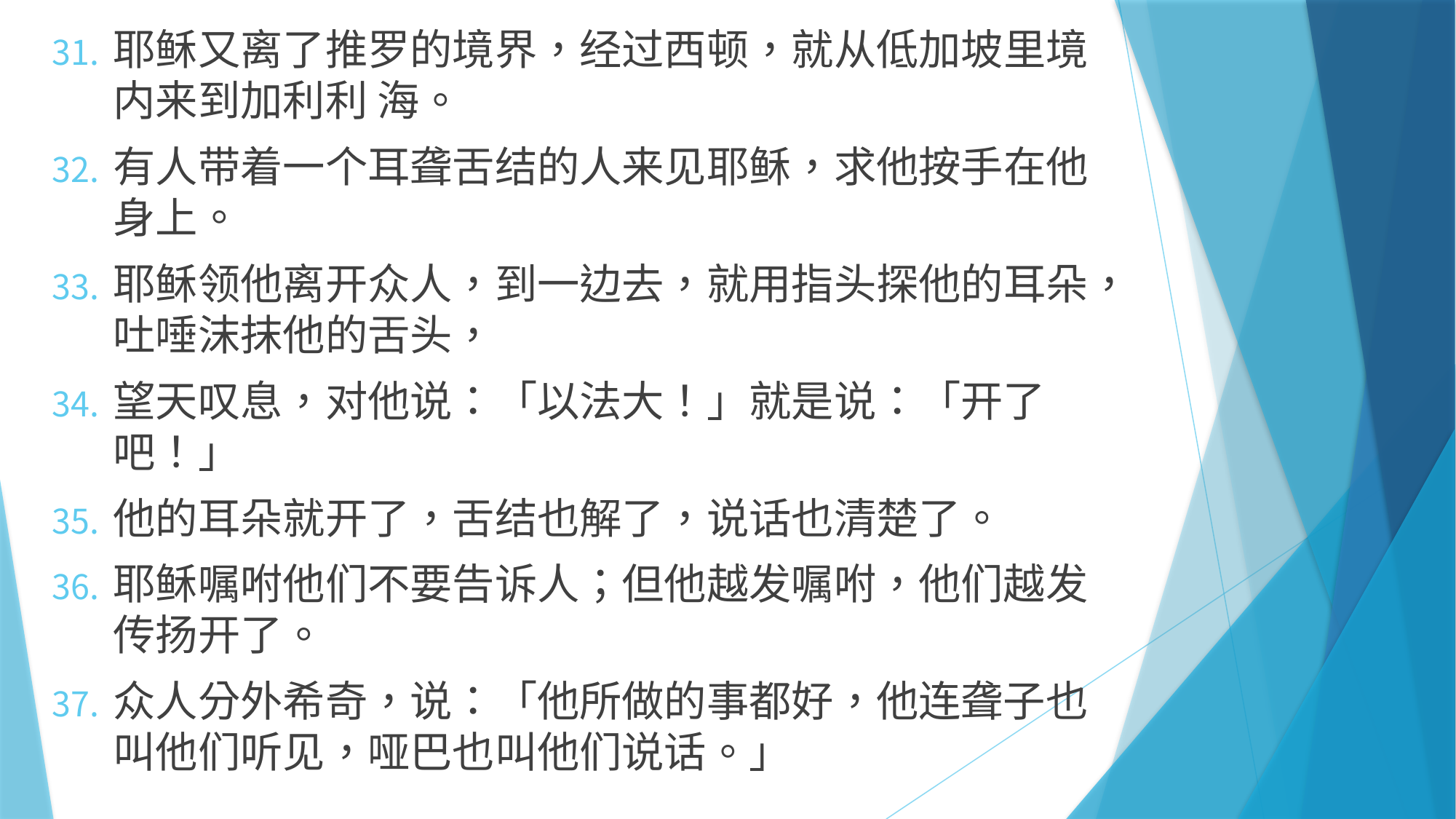

耶稣又离了推罗的境界，经过西顿，就从低加坡里境内来到加利利 海。
有人带着一个耳聋舌结的人来见耶稣，求他按手在他身上。
耶稣领他离开众人，到一边去，就用指头探他的耳朵，吐唾沫抹他的舌头，
望天叹息，对他说：「以法大！」就是说：「开了吧！」
他的耳朵就开了，舌结也解了，说话也清楚了。
耶稣嘱咐他们不要告诉人；但他越发嘱咐，他们越发传扬开了。
众人分外希奇，说：「他所做的事都好，他连聋子也叫他们听见，哑巴也叫他们说话。」